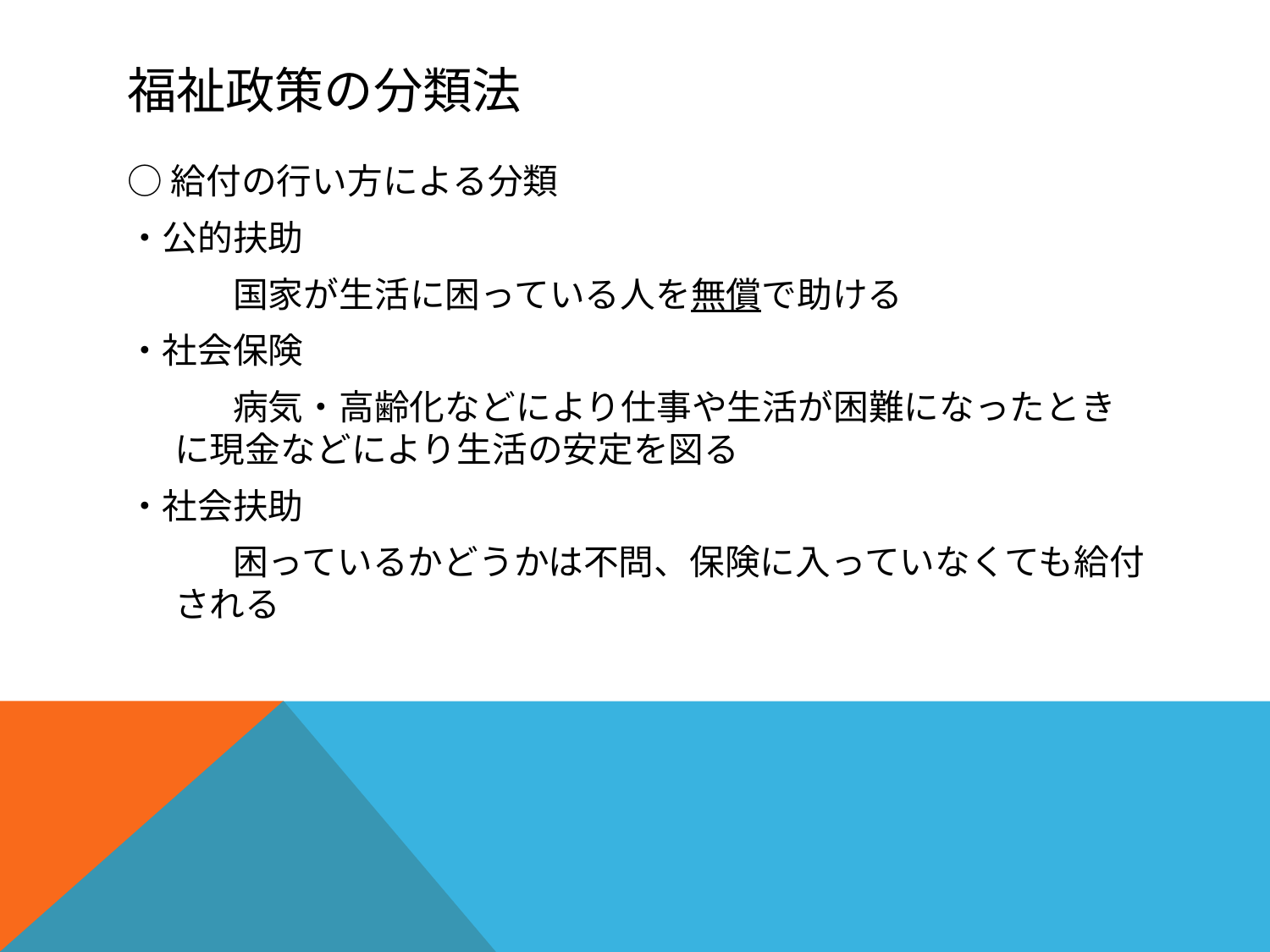

# 福祉政策の分類法
○給付の行い方による分類
・公的扶助
　　　国家が生活に困っている人を無償で助ける
・社会保険
　　　病気・高齢化などにより仕事や生活が困難になったときに現金などにより生活の安定を図る
・社会扶助
　　　困っているかどうかは不問、保険に入っていなくても給付される